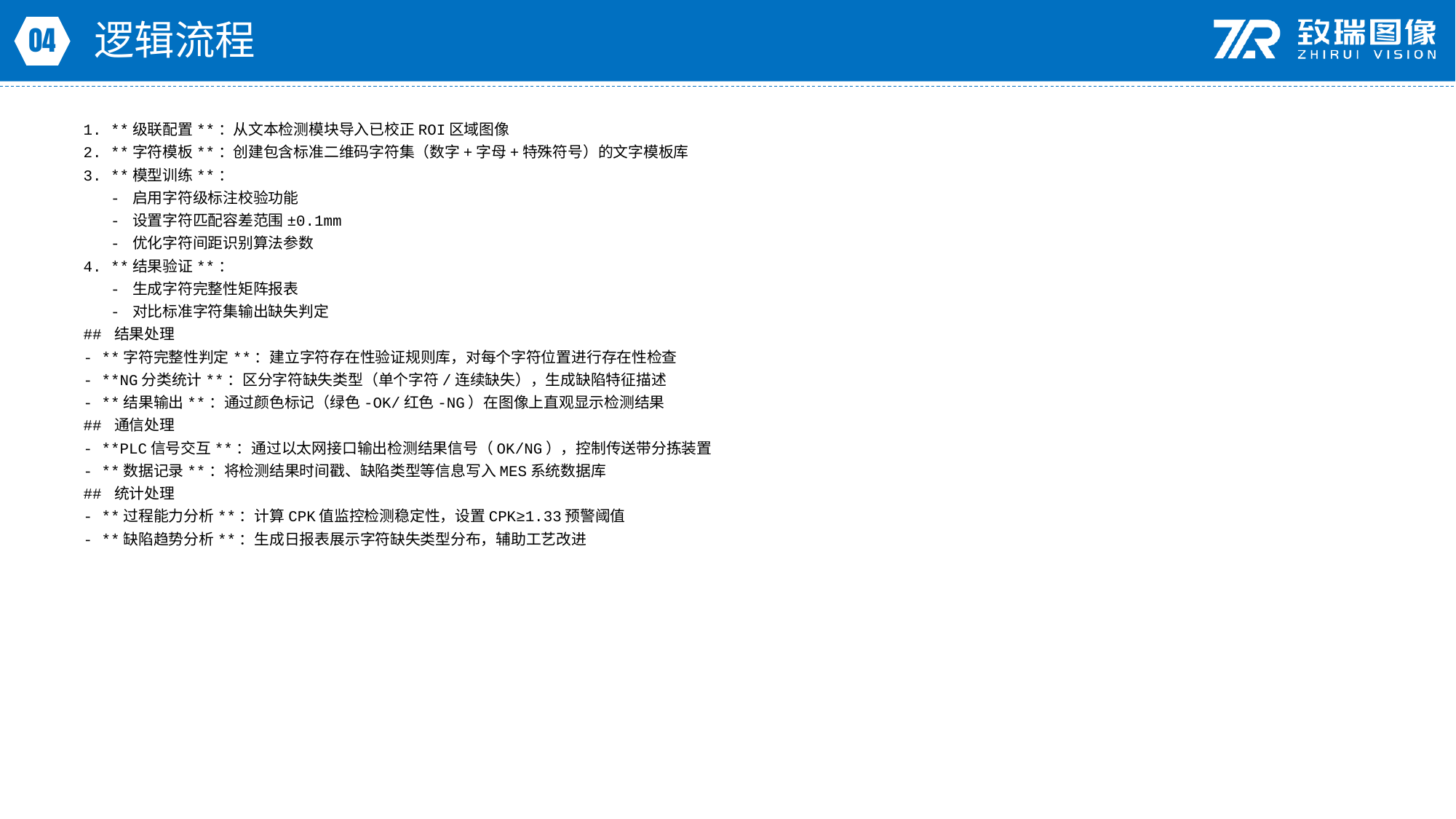

逻辑流程
04

1. **级联配置**：从文本检测模块导入已校正ROI区域图像
2. **字符模板**：创建包含标准二维码字符集（数字+字母+特殊符号）的文字模板库
3. **模型训练**：
   - 启用字符级标注校验功能
   - 设置字符匹配容差范围±0.1mm
   - 优化字符间距识别算法参数
4. **结果验证**：
   - 生成字符完整性矩阵报表
   - 对比标准字符集输出缺失判定
## 结果处理
- **字符完整性判定**：建立字符存在性验证规则库，对每个字符位置进行存在性检查
- **NG分类统计**：区分字符缺失类型（单个字符/连续缺失），生成缺陷特征描述
- **结果输出**：通过颜色标记（绿色-OK/红色-NG）在图像上直观显示检测结果
## 通信处理
- **PLC信号交互**：通过以太网接口输出检测结果信号（OK/NG），控制传送带分拣装置
- **数据记录**：将检测结果时间戳、缺陷类型等信息写入MES系统数据库
## 统计处理
- **过程能力分析**：计算CPK值监控检测稳定性，设置CPK≥1.33预警阈值
- **缺陷趋势分析**：生成日报表展示字符缺失类型分布，辅助工艺改进